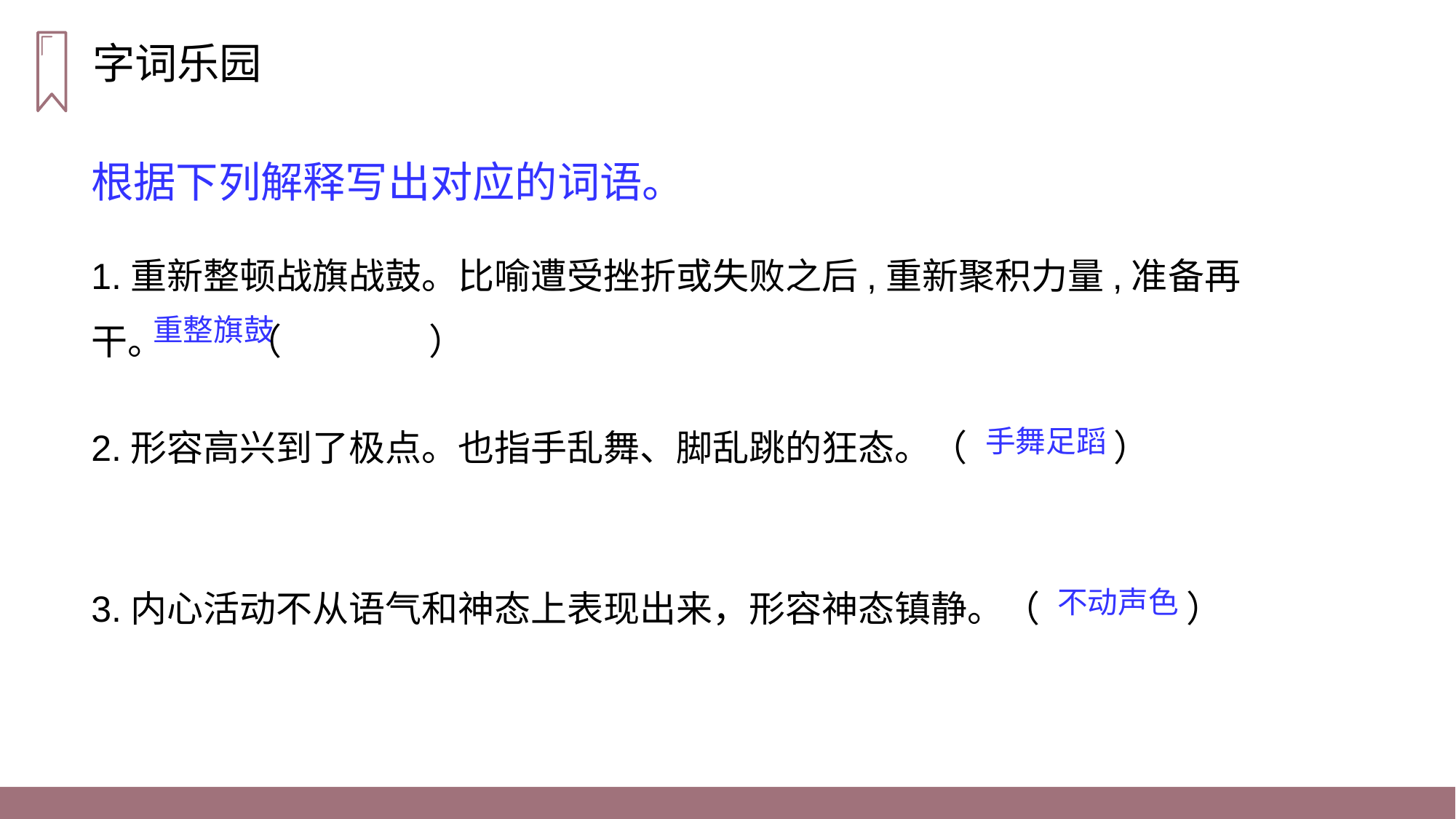

字词乐园
根据下列解释写出对应的词语。
1.重新整顿战旗战鼓。比喻遭受挫折或失败之后,重新聚积力量,准备再干。          （                  ）
重整旗鼓
2.形容高兴到了极点。也指手乱舞、脚乱跳的狂态。（                  ）
手舞足蹈
3.内心活动不从语气和神态上表现出来，形容神态镇静。（                  ）
不动声色